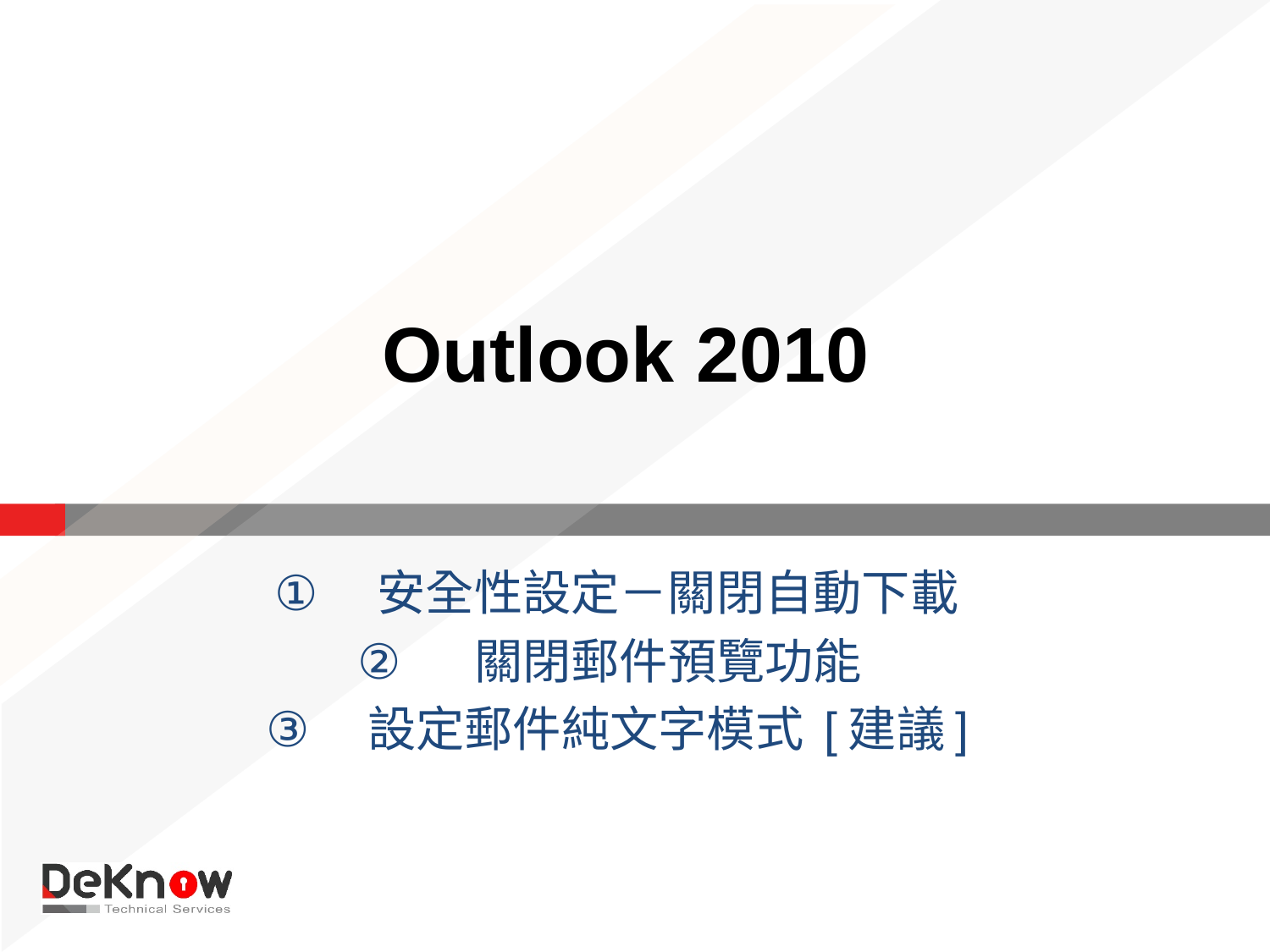

# Outlook 2010
安全性設定－關閉自動下載
關閉郵件預覽功能
設定郵件純文字模式 [建議]